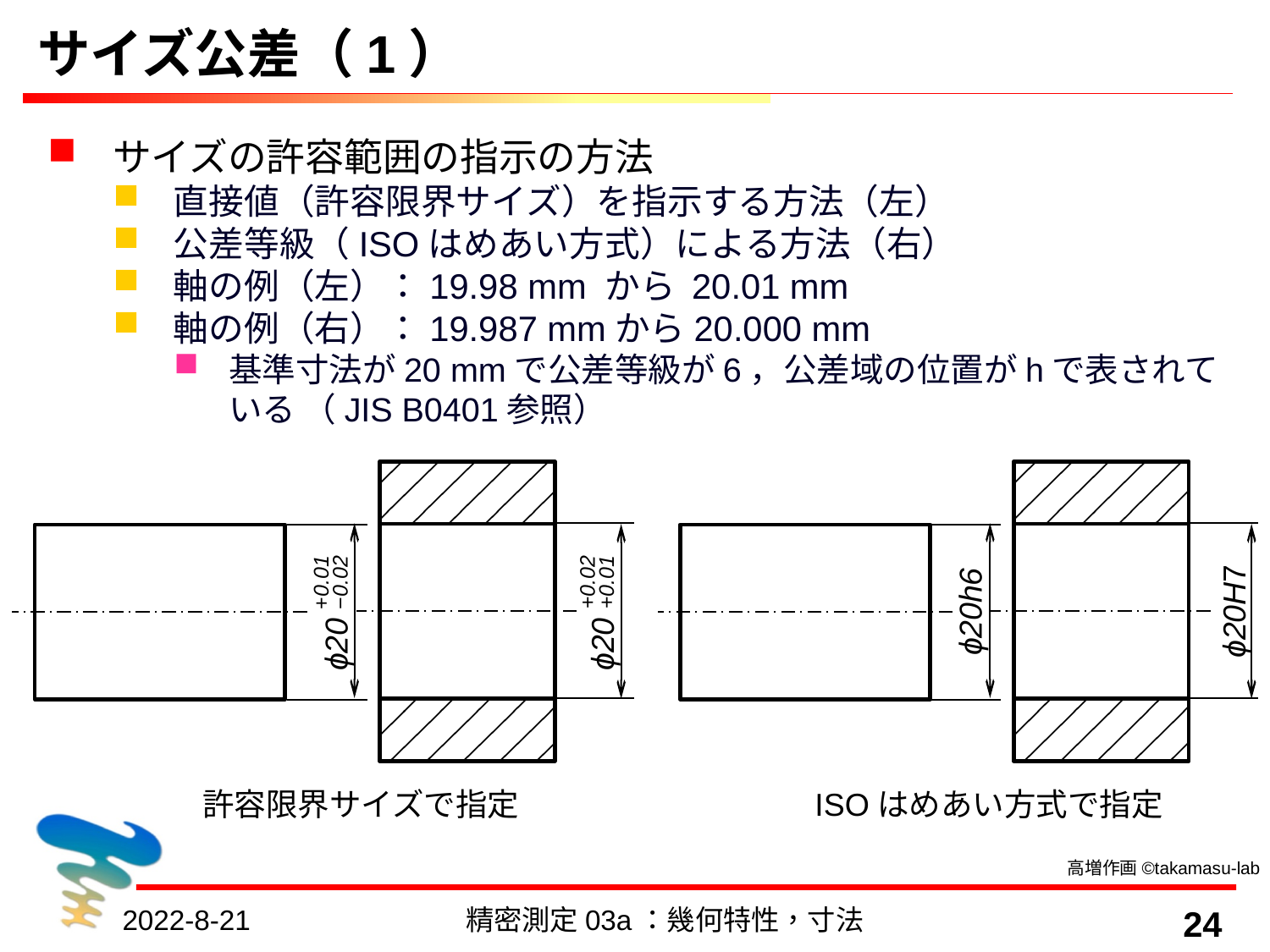

# サイズ公差（1）
サイズの許容範囲の指示の方法
直接値（許容限界サイズ）を指示する方法（左）
公差等級（ISOはめあい方式）による方法（右）
軸の例（左）：19.98 mm から 20.01 mm
軸の例（右）：19.987 mmから20.000 mm
基準寸法が20 mmで公差等級が6，公差域の位置がhで表されている （JIS B0401参照）

+0.02
ϕ20 +0.01

ϕ20H7

+0.01
ϕ20 −0.02

ϕ20h6
許容限界サイズで指定
ISOはめあい方式で指定
高増作画©takamasu-lab
2022-8-21
精密測定03a：幾何特性，寸法
24